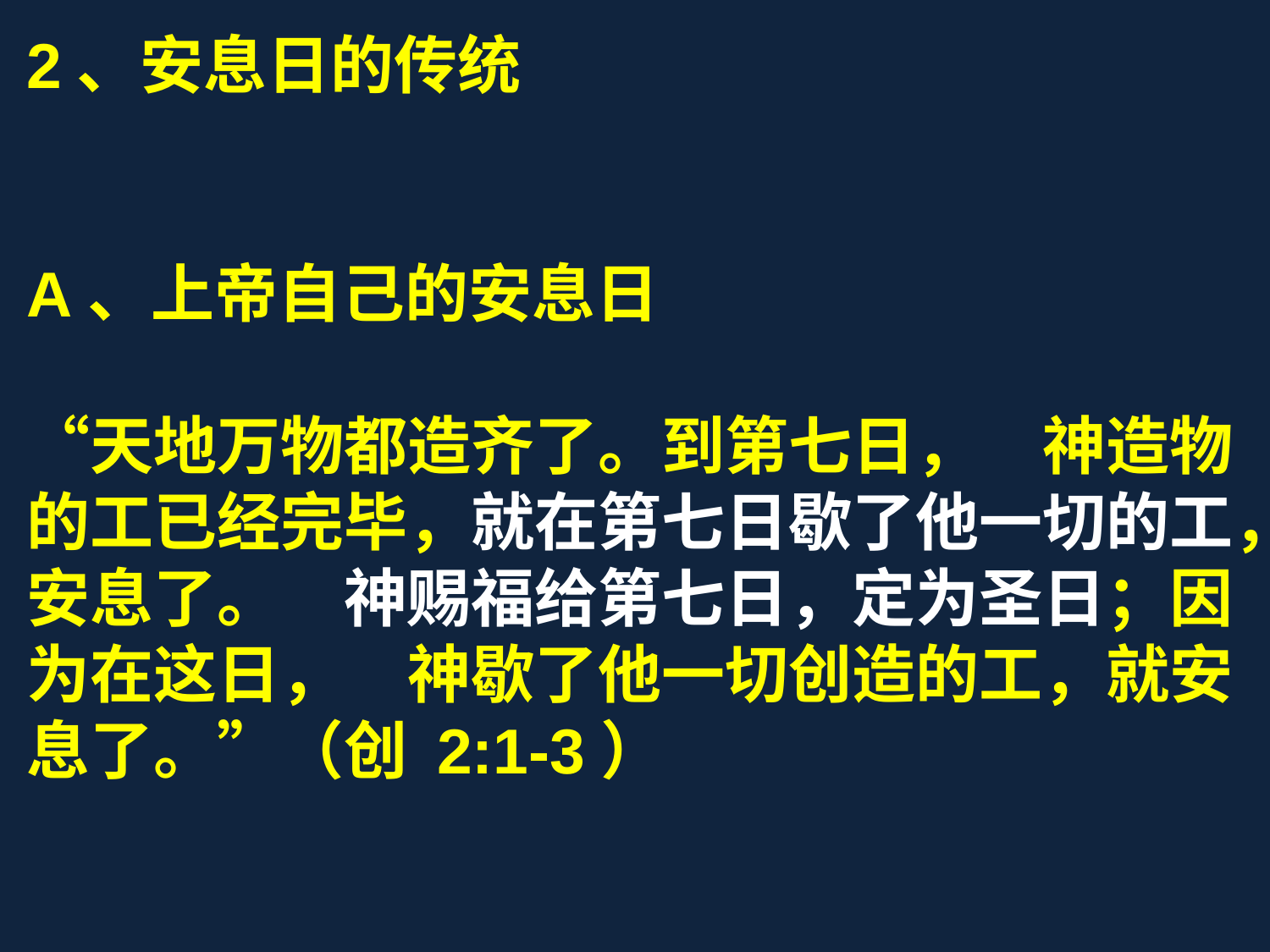

2、安息日的传统
A、上帝自己的安息日
“天地万物都造齐了。到第七日，　神造物的工已经完毕，就在第七日歇了他一切的工，安息了。　神赐福给第七日，定为圣日；因为在这日，　神歇了他一切创造的工，就安息了。”（创 2:1-3）